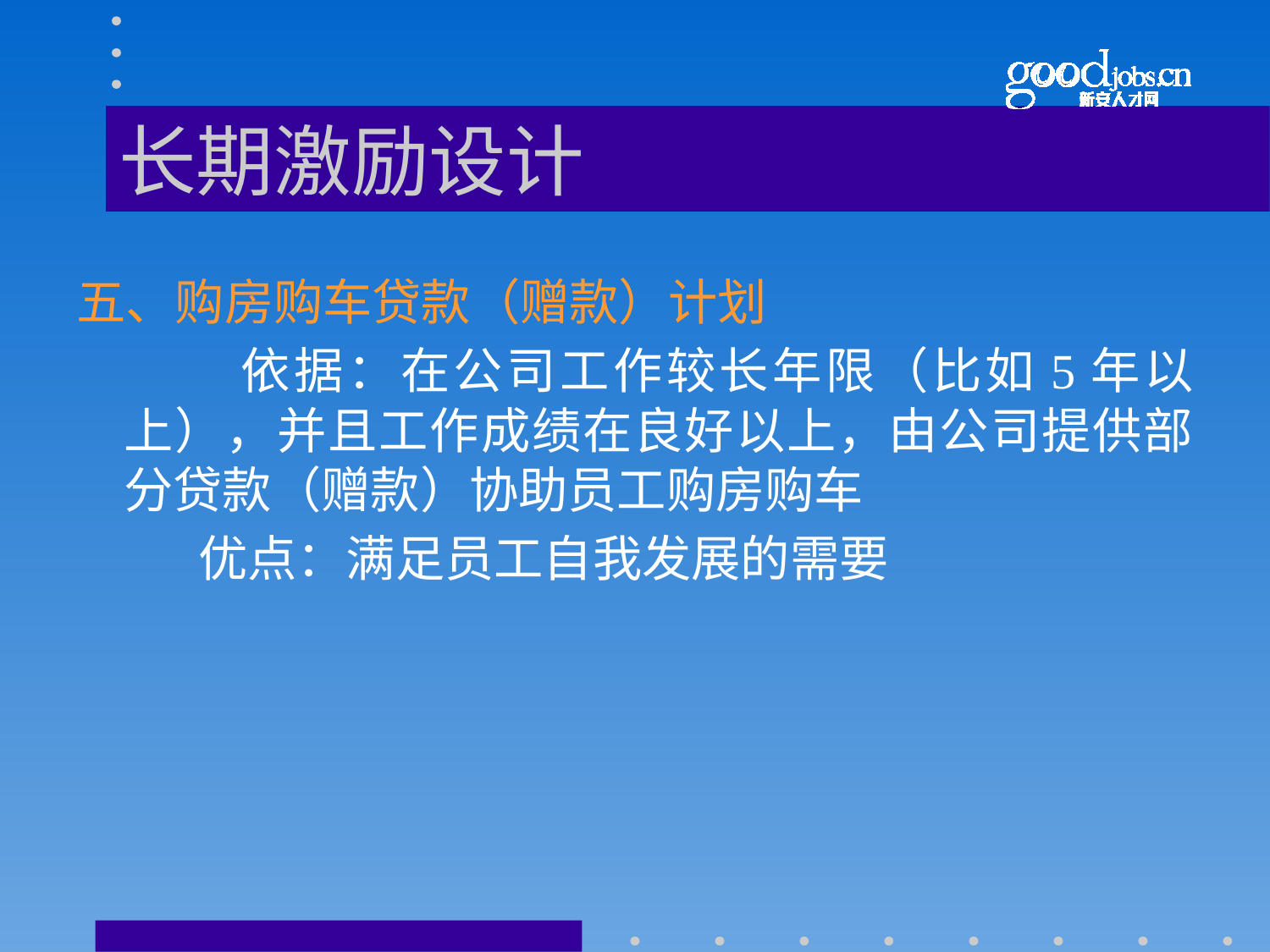

# 长期激励设计
五、购房购车贷款（赠款）计划
          依据：在公司工作较长年限（比如5年以上），并且工作成绩在良好以上，由公司提供部分贷款（赠款）协助员工购房购车
          优点：满足员工自我发展的需要